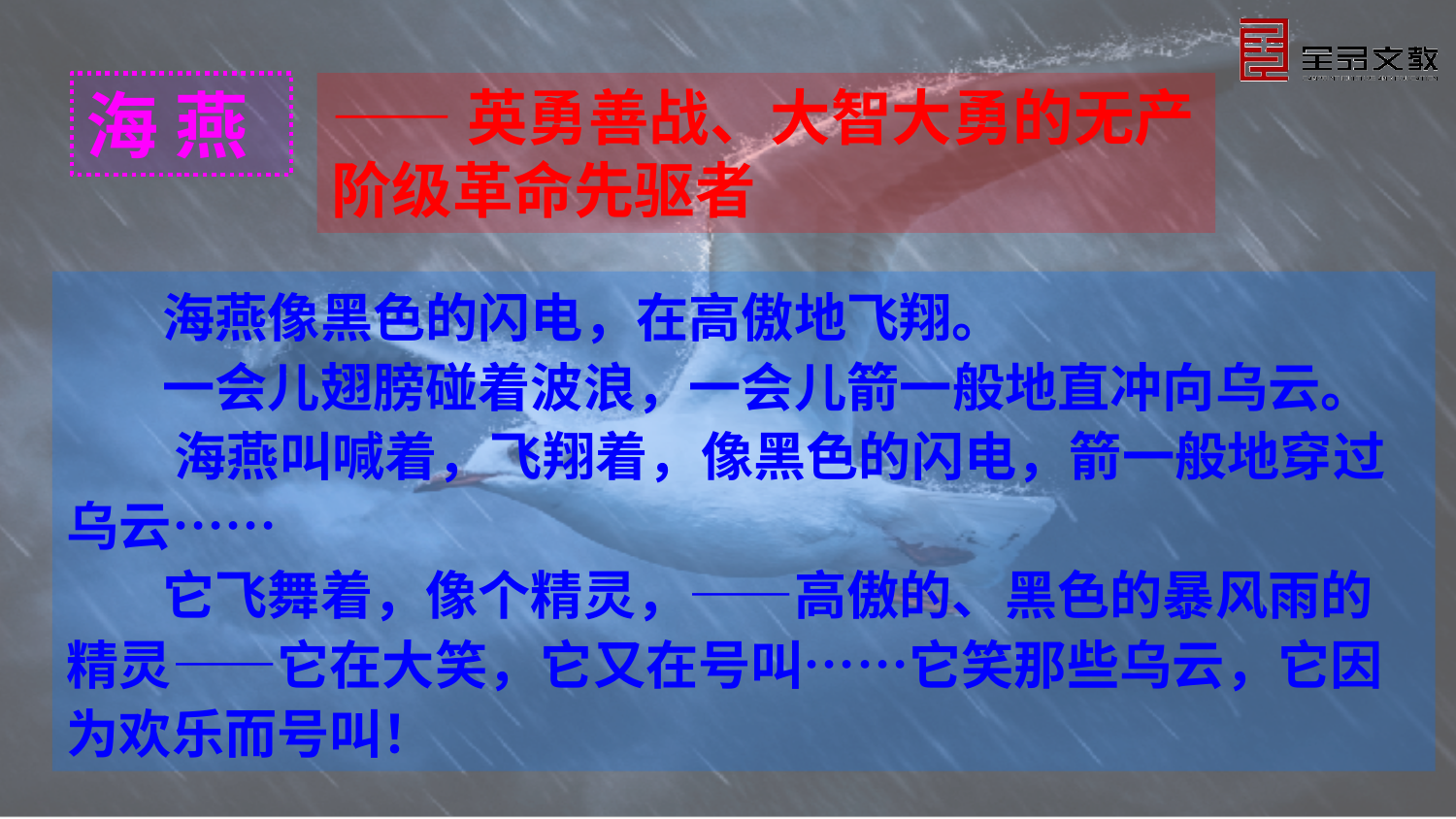

海 燕
——英勇善战、大智大勇的无产阶级革命先驱者
       海燕像黑色的闪电，在高傲地飞翔。
       一会儿翅膀碰着波浪，一会儿箭一般地直冲向乌云。
        海燕叫喊着，飞翔着，像黑色的闪电，箭一般地穿过乌云……
       它飞舞着，像个精灵，——高傲的、黑色的暴风雨的精灵——它在大笑，它又在号叫……它笑那些乌云，它因为欢乐而号叫！